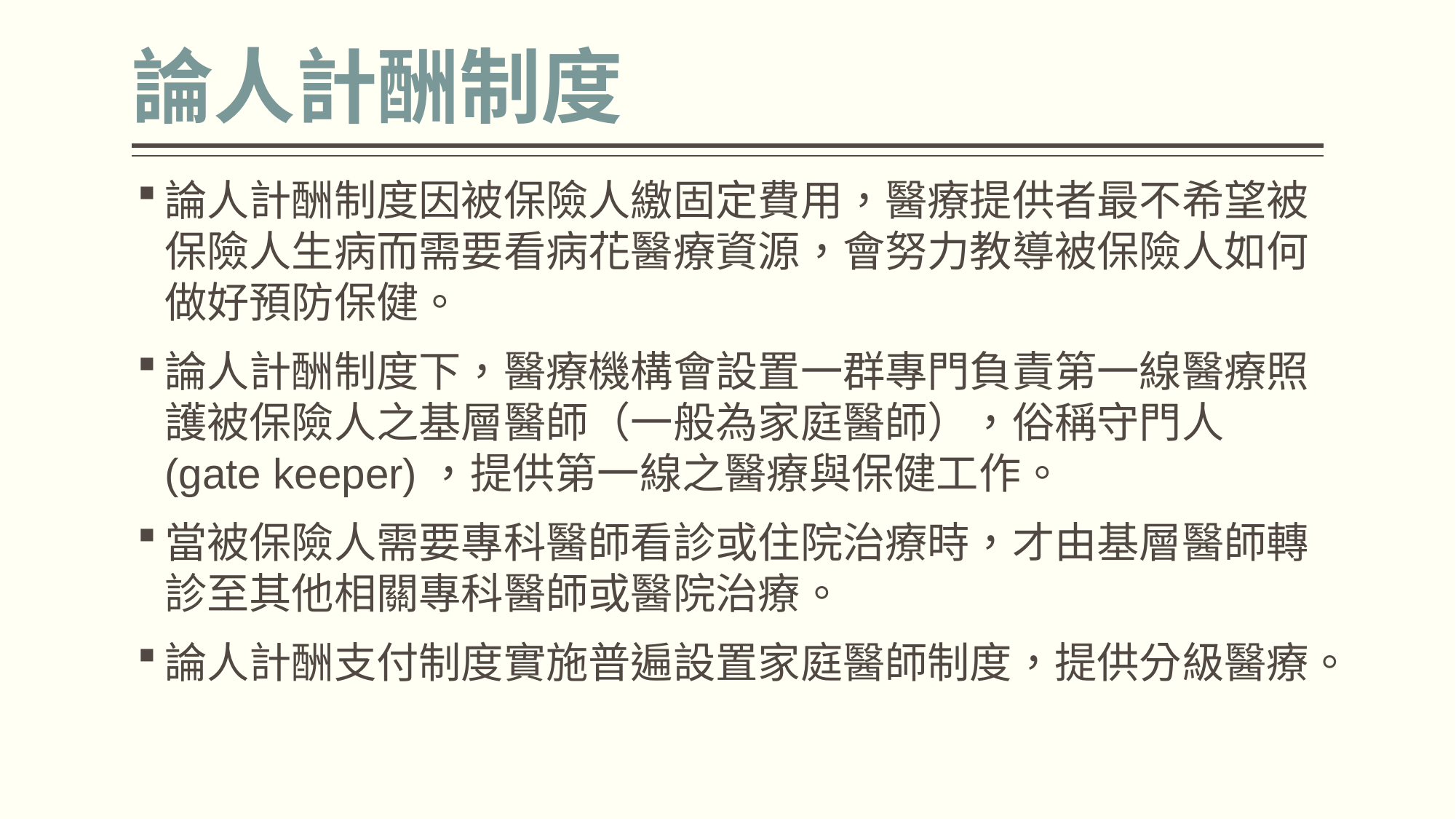

# 論人計酬制度
論人計酬制度因被保險人繳固定費用，醫療提供者最不希望被保險人生病而需要看病花醫療資源，會努力教導被保險人如何做好預防保健。
論人計酬制度下，醫療機構會設置一群專門負責第一線醫療照護被保險人之基層醫師（一般為家庭醫師），俗稱守門人(gate keeper)，提供第一線之醫療與保健工作。
當被保險人需要專科醫師看診或住院治療時，才由基層醫師轉診至其他相關專科醫師或醫院治療。
論人計酬支付制度實施普遍設置家庭醫師制度，提供分級醫療。